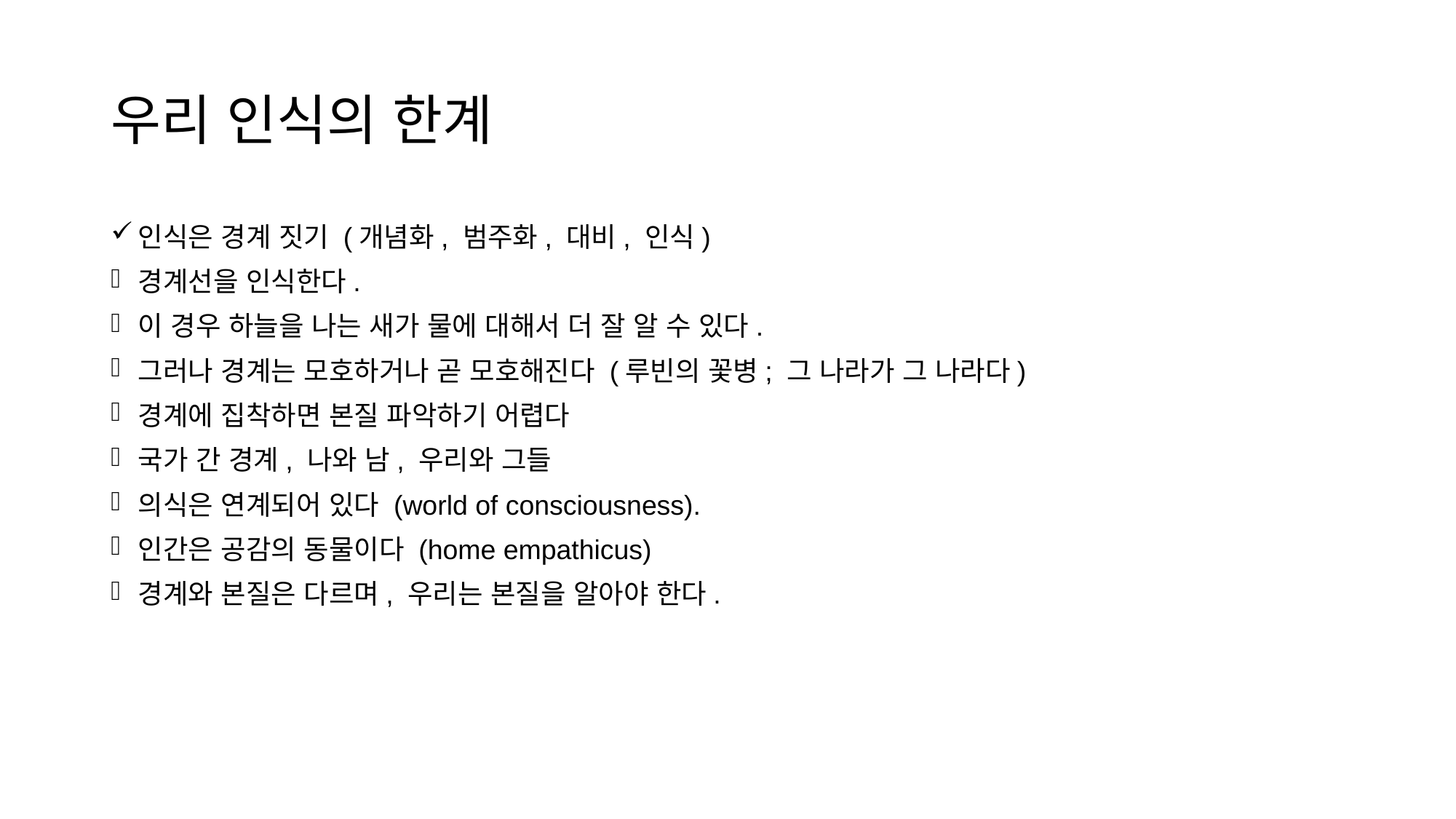

# 우리 인식의 한계
인식은 경계 짓기 (개념화, 범주화, 대비, 인식)
경계선을 인식한다.
이 경우 하늘을 나는 새가 물에 대해서 더 잘 알 수 있다.
그러나 경계는 모호하거나 곧 모호해진다 (루빈의 꽃병; 그 나라가 그 나라다)
경계에 집착하면 본질 파악하기 어렵다
국가 간 경계, 나와 남, 우리와 그들
의식은 연계되어 있다 (world of consciousness).
인간은 공감의 동물이다 (home empathicus)
경계와 본질은 다르며, 우리는 본질을 알아야 한다.